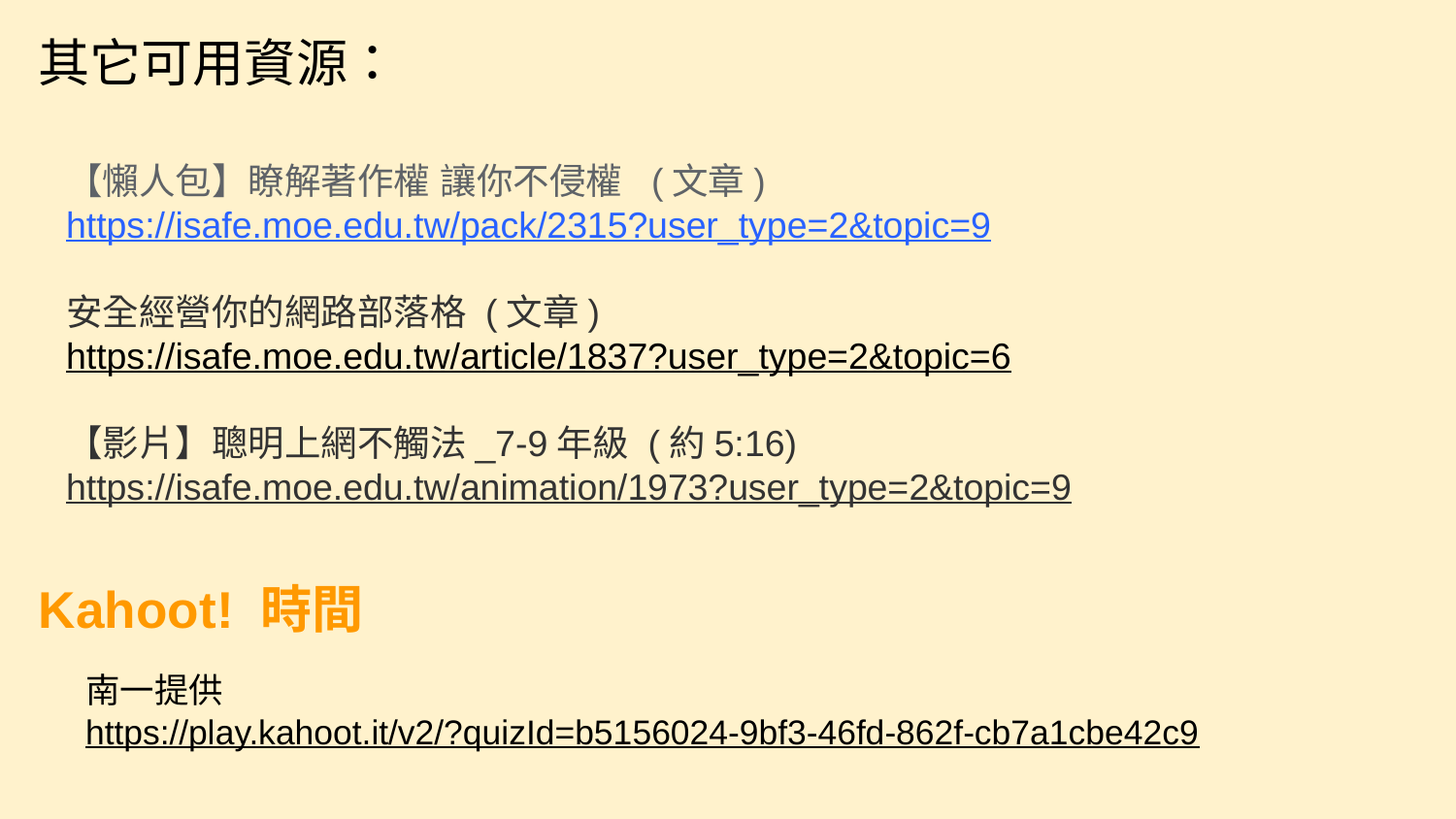

其它可用資源：
【懶人包】瞭解著作權 讓你不侵權  (文章)
https://isafe.moe.edu.tw/pack/2315?user_type=2&topic=9

安全經營你的網路部落格 (文章)
https://isafe.moe.edu.tw/article/1837?user_type=2&topic=6

【影片】聰明上網不觸法_7-9年級 (約5:16)
https://isafe.moe.edu.tw/animation/1973?user_type=2&topic=9

Kahoot! 時間
南一提供
https://play.kahoot.it/v2/?quizId=b5156024-9bf3-46fd-862f-cb7a1cbe42c9